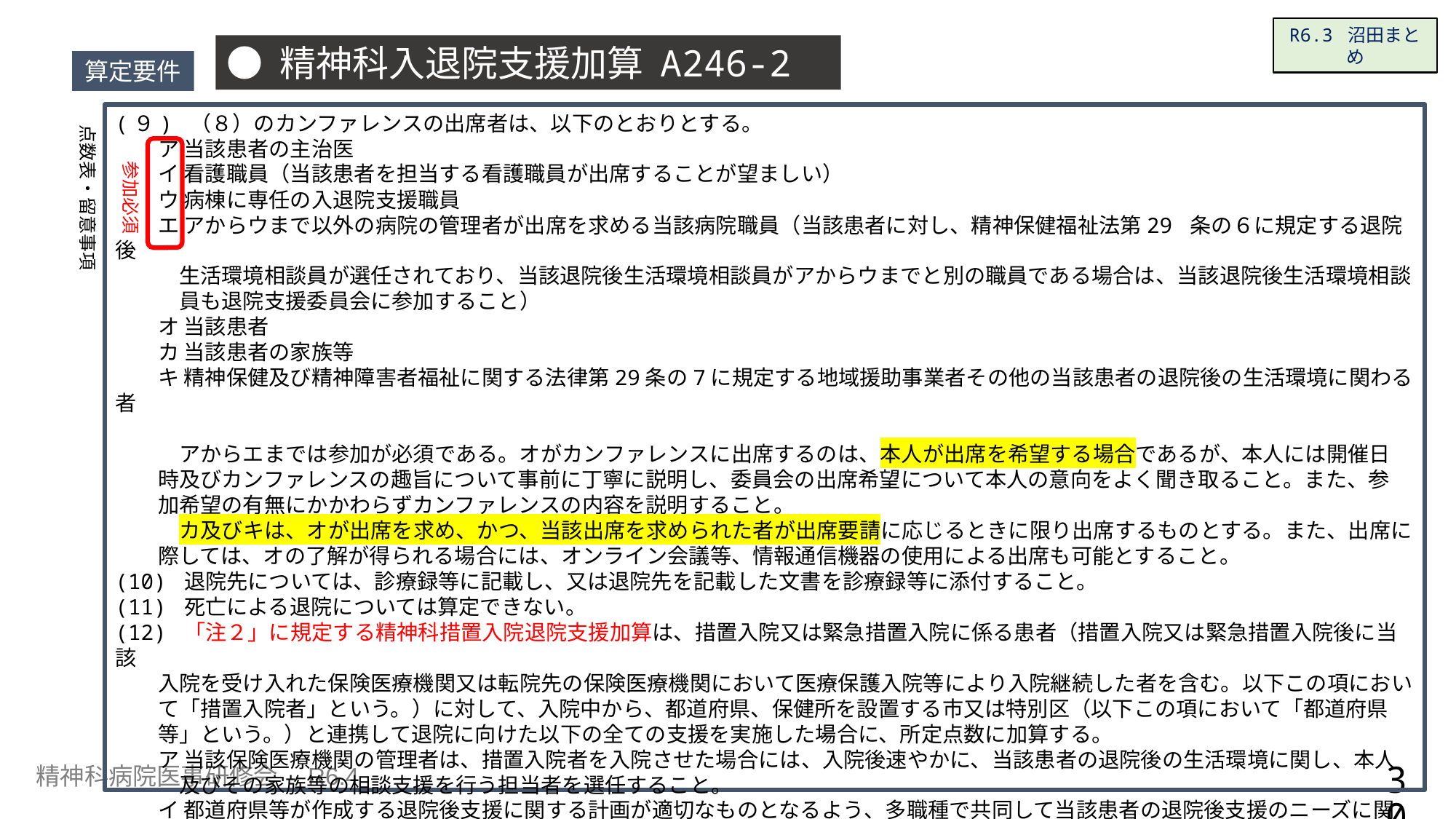

R6.3 沼田まとめ
● 精神科入退院支援加算 A246-2
算定要件
点数表・留意事項
(９) （８）のカンファレンスの出席者は、以下のとおりとする。
　　ア 当該患者の主治医
　　イ 看護職員（当該患者を担当する看護職員が出席することが望ましい）
　　ウ 病棟に専任の入退院支援職員
　　エ アからウまで以外の病院の管理者が出席を求める当該病院職員（当該患者に対し、精神保健福祉法第29 条の６に規定する退院後
　　　生活環境相談員が選任されており、当該退院後生活環境相談員がアからウまでと別の職員である場合は、当該退院後生活環境相談
　　　員も退院支援委員会に参加すること）
　　オ 当該患者
　　カ 当該患者の家族等
　　キ 精神保健及び精神障害者福祉に関する法律第29条の7に規定する地域援助事業者その他の当該患者の退院後の生活環境に関わる者

　　　アからエまでは参加が必須である。オがカンファレンスに出席するのは、本人が出席を希望する場合であるが、本人には開催日
　　時及びカンファレンスの趣旨について事前に丁寧に説明し、委員会の出席希望について本人の意向をよく聞き取ること。また、参
　　加希望の有無にかかわらずカンファレンスの内容を説明すること。
　　　カ及びキは、オが出席を求め、かつ、当該出席を求められた者が出席要請に応じるときに限り出席するものとする。また、出席に
　　際しては、オの了解が得られる場合には、オンライン会議等、情報通信機器の使用による出席も可能とすること。
(10) 退院先については、診療録等に記載し、又は退院先を記載した文書を診療録等に添付すること。
(11) 死亡による退院については算定できない。
(12) 「注２」に規定する精神科措置入院退院支援加算は、措置入院又は緊急措置入院に係る患者（措置入院又は緊急措置入院後に当該
　　入院を受け入れた保険医療機関又は転院先の保険医療機関において医療保護入院等により入院継続した者を含む。以下この項におい
　　て「措置入院者」という。）に対して、入院中から、都道府県、保健所を設置する市又は特別区（以下この項において「都道府県
　　等」という。）と連携して退院に向けた以下の全ての支援を実施した場合に、所定点数に加算する。
　　ア 当該保険医療機関の管理者は、措置入院者を入院させた場合には、入院後速やかに、当該患者の退院後の生活環境に関し、本人
　　　及びその家族等の相談支援を行う担当者を選任すること。
　　イ 都道府県等が作成する退院後支援に関する計画が適切なものとなるよう、多職種で共同して当該患者の退院後支援のニーズに関
　　　するアセスメントを実施し、都道府県等と協力して計画作成のために必要な情報収集、連絡調整を行うこと。

参加必須
30